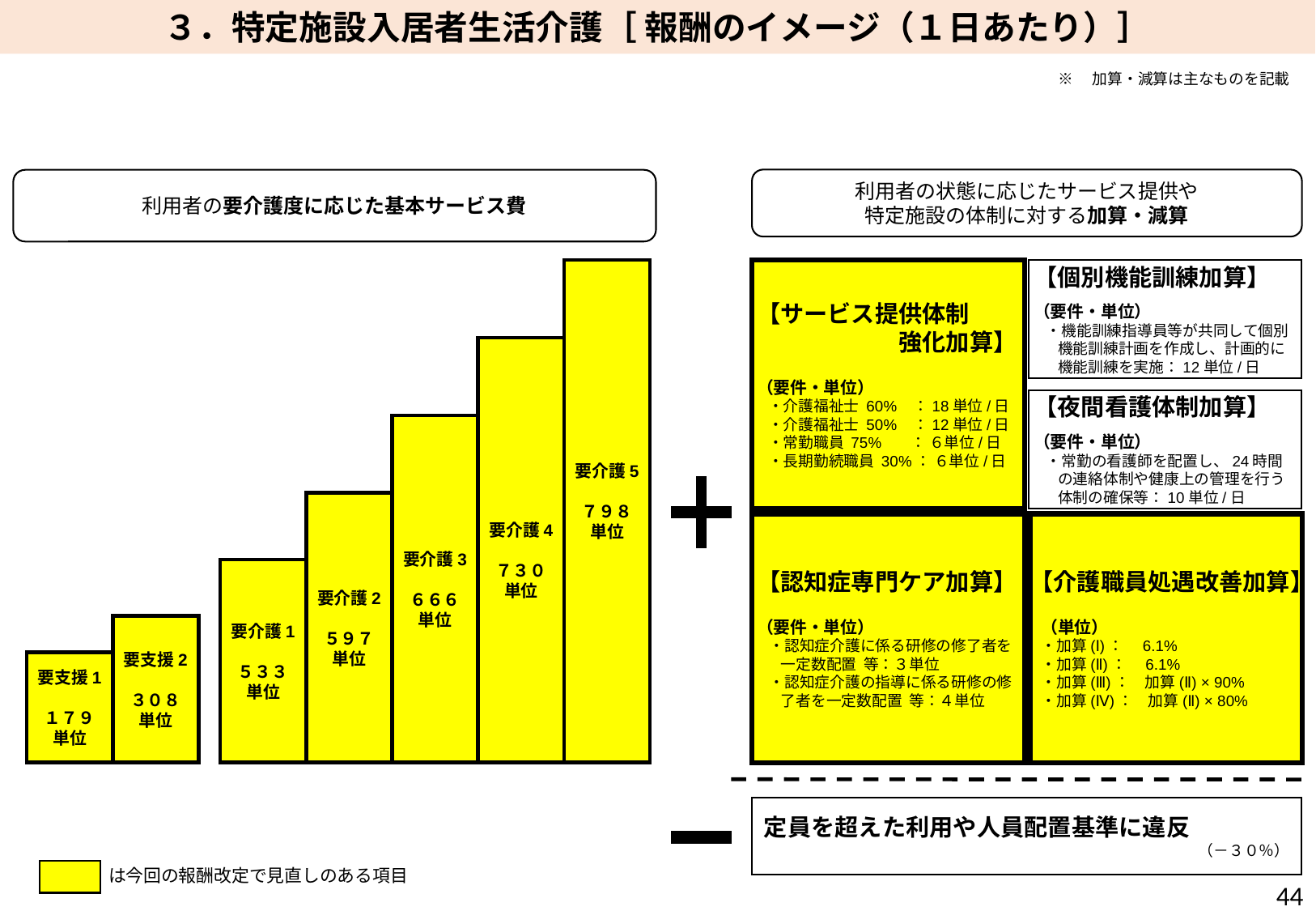

３．特定施設入居者生活介護［ 報酬のイメージ（１日あたり）］
※　加算・減算は主なものを記載
利用者の状態に応じたサービス提供や
特定施設の体制に対する加算・減算
利用者の要介護度に応じた基本サービス費
要介護5

７９８
単位

	要介護4

７３０
単位
要介護3

６６６
単位
要介護2

５９７
単位
要介護1

５３３
単位
要支援2

３０８
単位
要支援1

１７９
単位
【サービス提供体制
　　　　　　強化加算】

（要件・単位）
・介護福祉士 60%   ：18単位/日
・介護福祉士 50%   ：12単位/日
・常勤職員 75%　   ： ６単位/日
・長期勤続職員 30%： ６単位/日
【個別機能訓練加算】

（要件・単位）
・機能訓練指導員等が共同して個別機能訓練計画を作成し、計画的に機能訓練を実施：12単位/日
【夜間看護体制加算】

（要件・単位）
・常勤の看護師を配置し、24時間の連絡体制や健康上の管理を行う体制の確保等：10単位/日

【認知症専門ケア加算】

（要件・単位）
・認知症介護に係る研修の修了者を一定数配置  等：３単位
・認知症介護の指導に係る研修の修了者を一定数配置  等：４単位
【介護職員処遇改善加算】

（単位）
・加算(Ⅰ)：　6.1%
・加算(Ⅱ)：　6.1%
・加算(Ⅲ)：　加算(Ⅱ) × 90%
・加算(Ⅳ)：　加算(Ⅱ) × 80%
定員を超えた利用や人員配置基準に違反
　　　（－３０％）

は今回の報酬改定で見直しのある項目

44